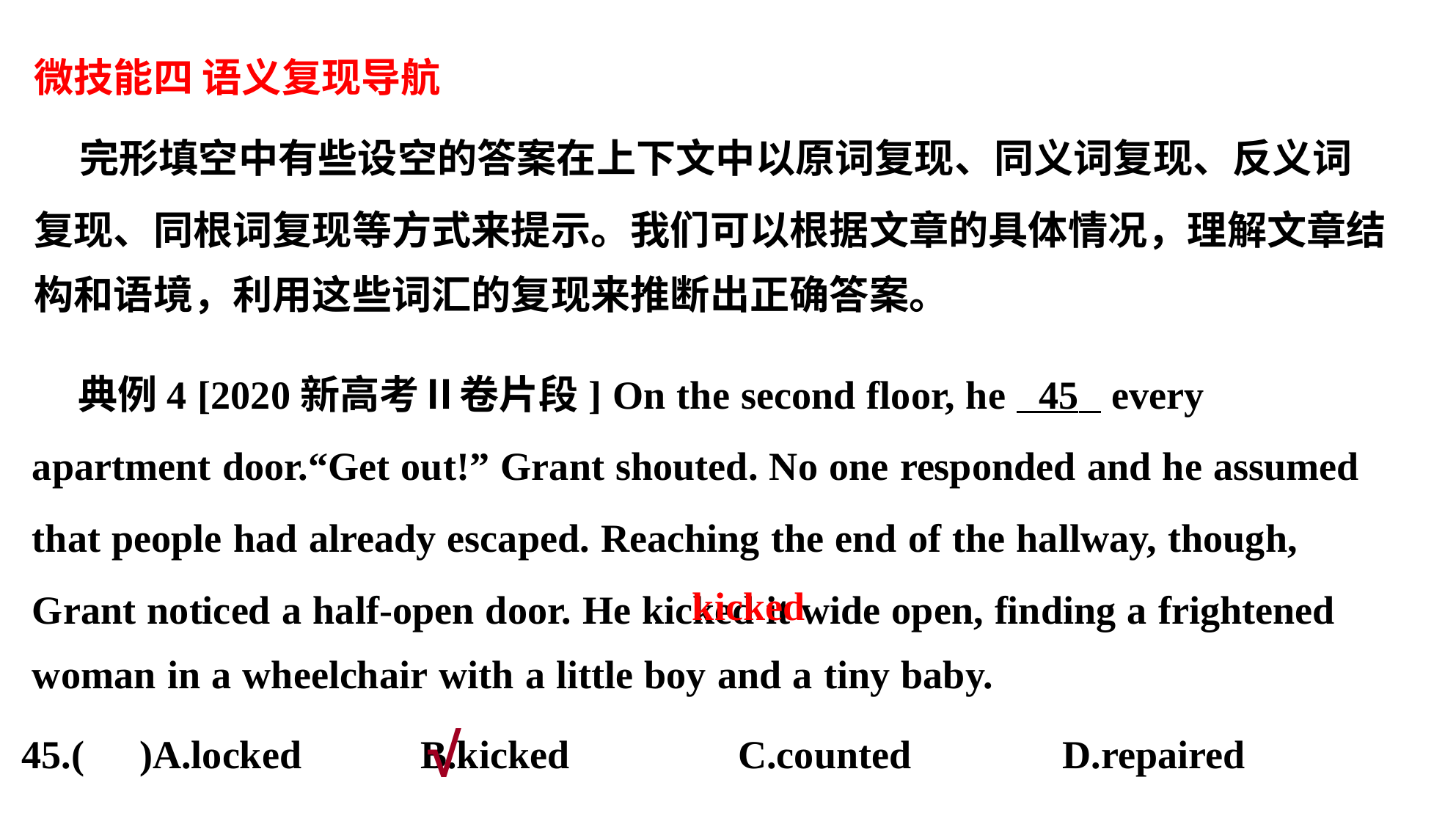

微技能四 语义复现导航
    完形填空中有些设空的答案在上下文中以原词复现、同义词复现、反义词
复现、同根词复现等方式来提示。我们可以根据文章的具体情况，理解文章结
构和语境，利用这些词汇的复现来推断出正确答案。
    典例4 [2020新高考Ⅱ卷片段] On the second floor, he   45   every
apartment door.“Get out!” Grant shouted. No one responded and he assumed
that people had already escaped. Reaching the end of the hallway, though,
Grant noticed a half-open door. He kicked it wide open, finding a frightened
woman in a wheelchair with a little boy and a tiny baby.
kicked
45.(     )A.locked            B.kicked	  C.counted	D.repaired
√